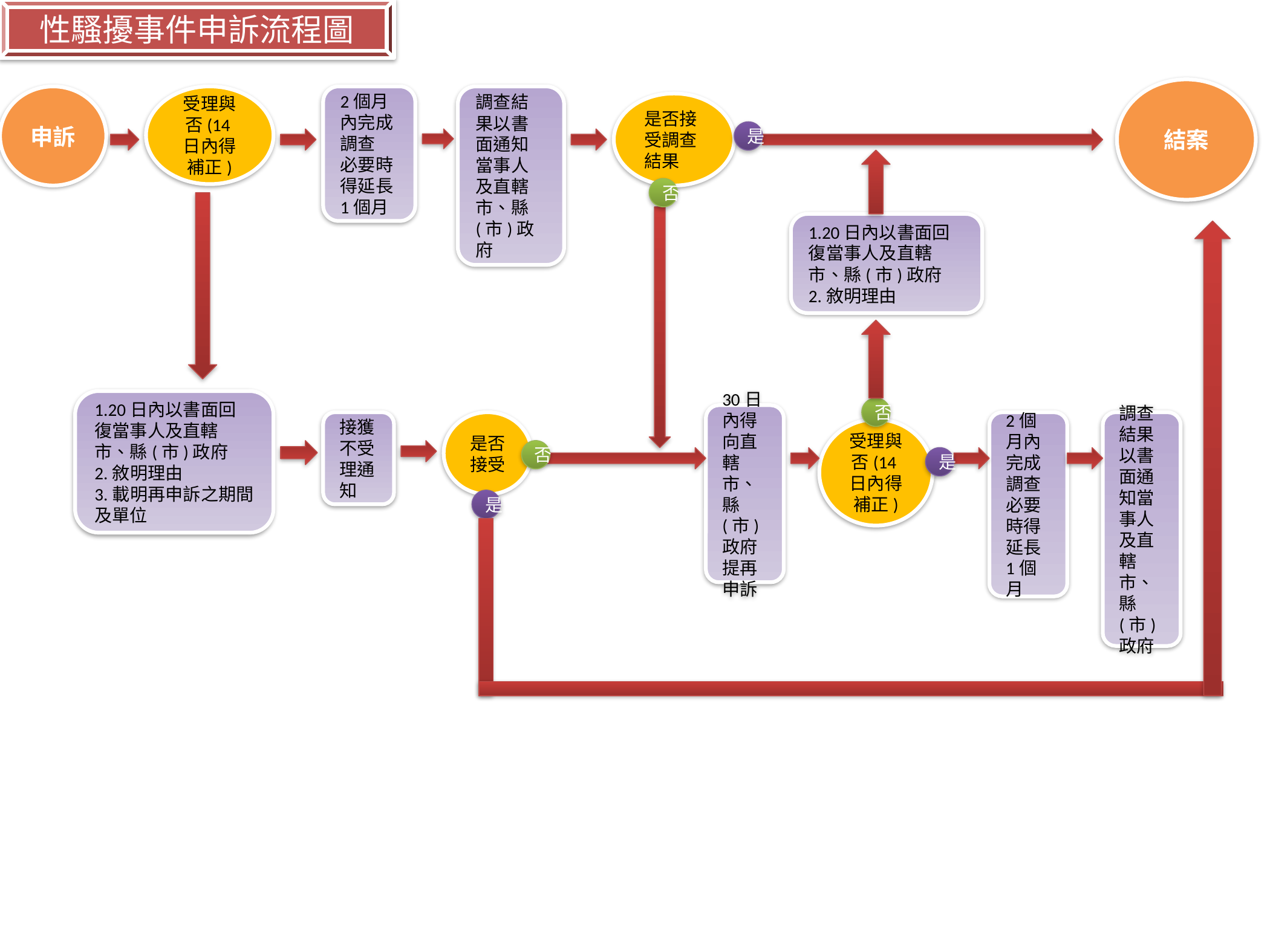

性騷擾事件申訴流程圖
結案
申訴
受理與否(14日內得補正)
2個月內完成調查
必要時得延長1個月
調查結果以書面通知當事人及直轄市、縣(市)政府
是否接受調查結果
是

否

1.20日內以書面回復當事人及直轄市、縣(市)政府
2.敘明理由

1.20日內以書面回復當事人及直轄市、縣(市)政府
2.敘明理由
3.載明再申訴之期間及單位
否
30日內得向直轄市、縣(市)政府提再申訴
接獲不受理通知
是否接受
2個月內完成調查
必要時得延長1個月
調查結果以書面通知當事人及直轄市、縣(市)政府
受理與否(14日內得補正)

否

是

是